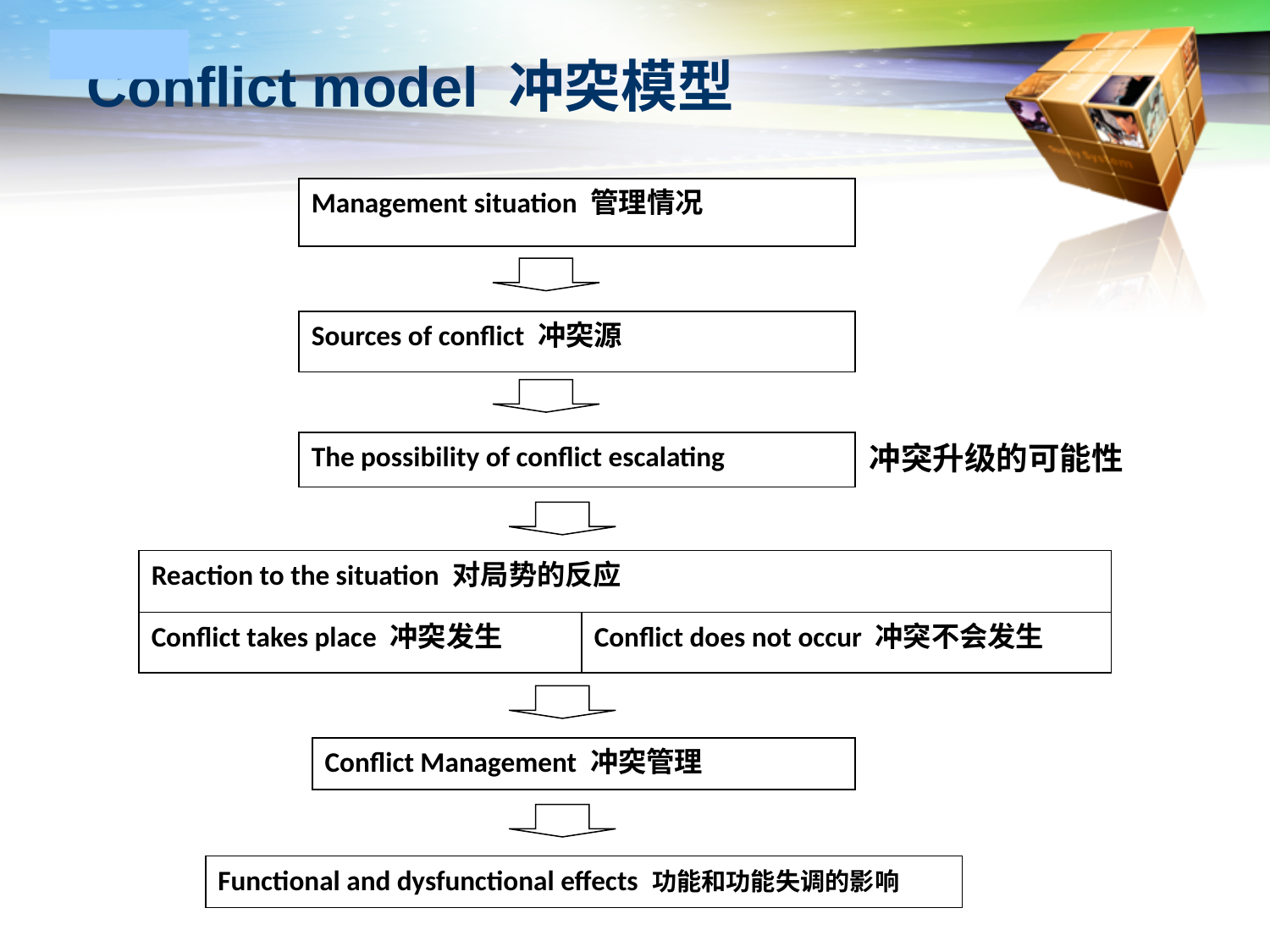

# Conflict model 冲突模型

Management situation 管理情况

Sources of conflict 冲突源

The possibility of conflict escalating

Reaction to the situation 对局势的反应

Conflict takes place 冲突发生

Conflict does not occur 冲突不会发生

Conflict Management 冲突管理

Functional and dysfunctional effects 功能和功能失调的影响

冲突升级的可能性